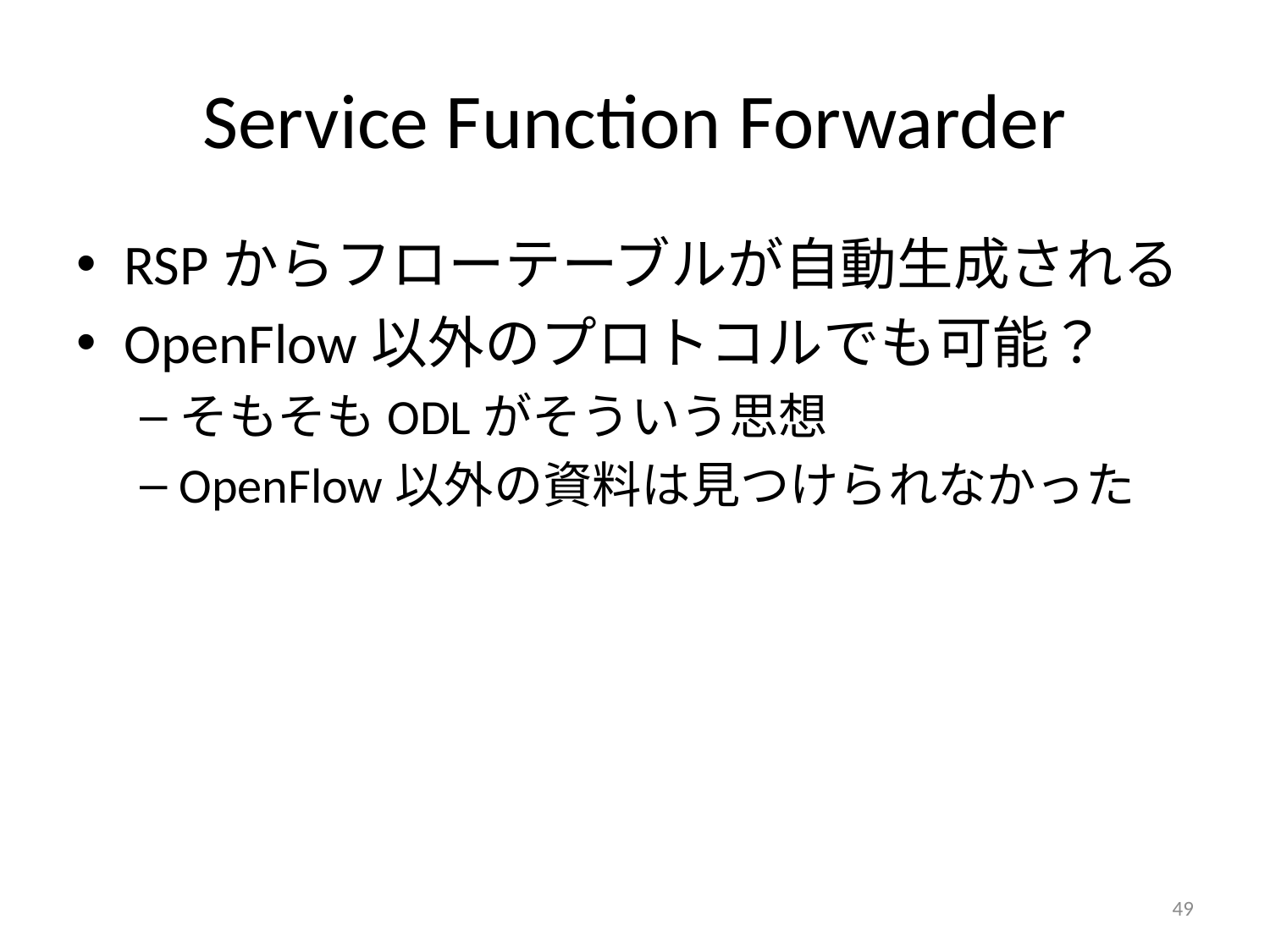

# Service Function Forwarder
RSPからフローテーブルが自動生成される
OpenFlow以外のプロトコルでも可能？
そもそもODLがそういう思想
OpenFlow以外の資料は見つけられなかった
49